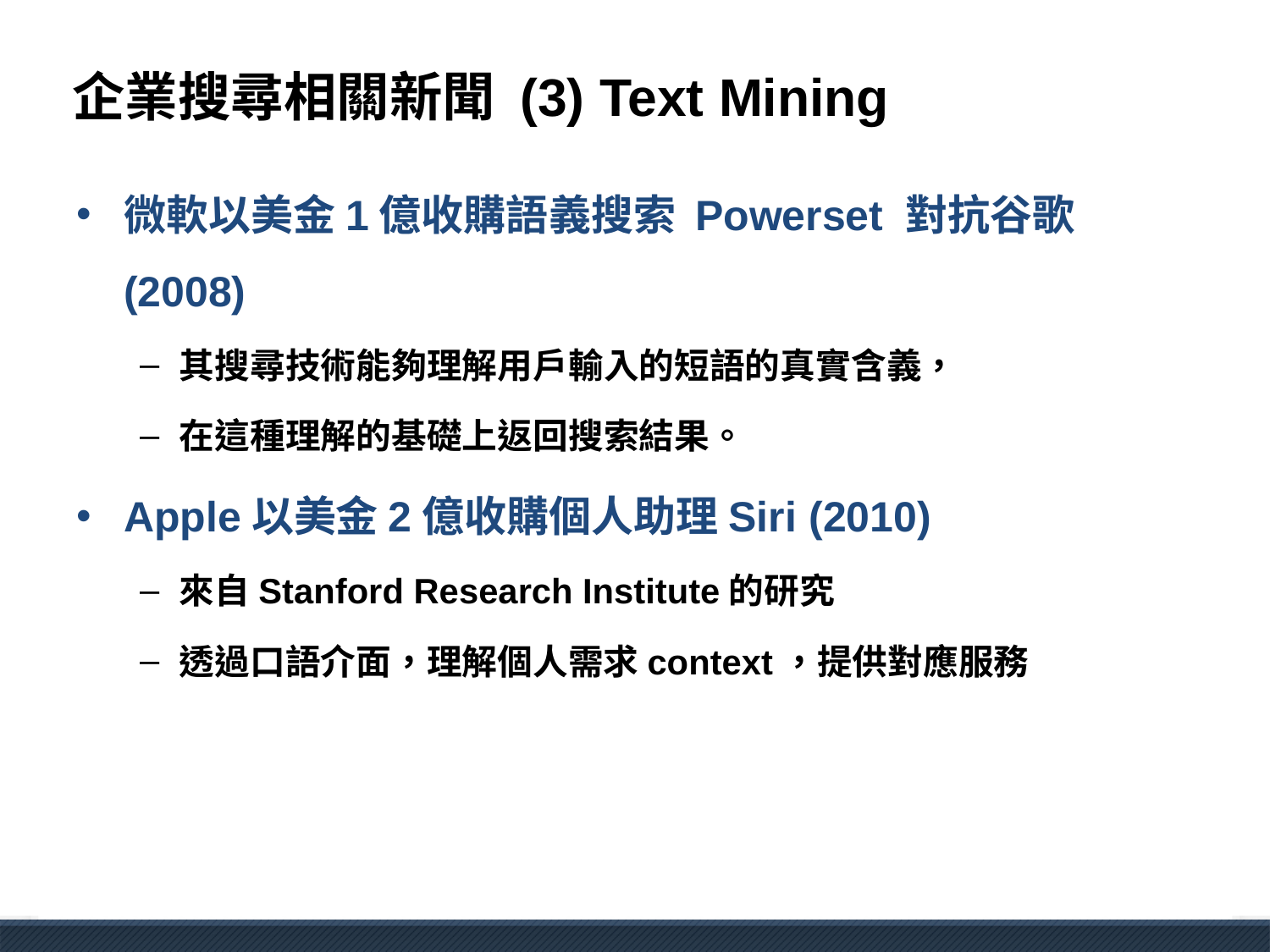

# 企業搜尋相關新聞 (3) Text Mining
微軟以美金1億收購語義搜索 Powerset 對抗谷歌 (2008)
其搜尋技術能夠理解用戶輸入的短語的真實含義，
在這種理解的基礎上返回搜索結果。
Apple以美金2億收購個人助理Siri (2010)
來自Stanford Research Institute的研究
透過口語介面，理解個人需求context，提供對應服務